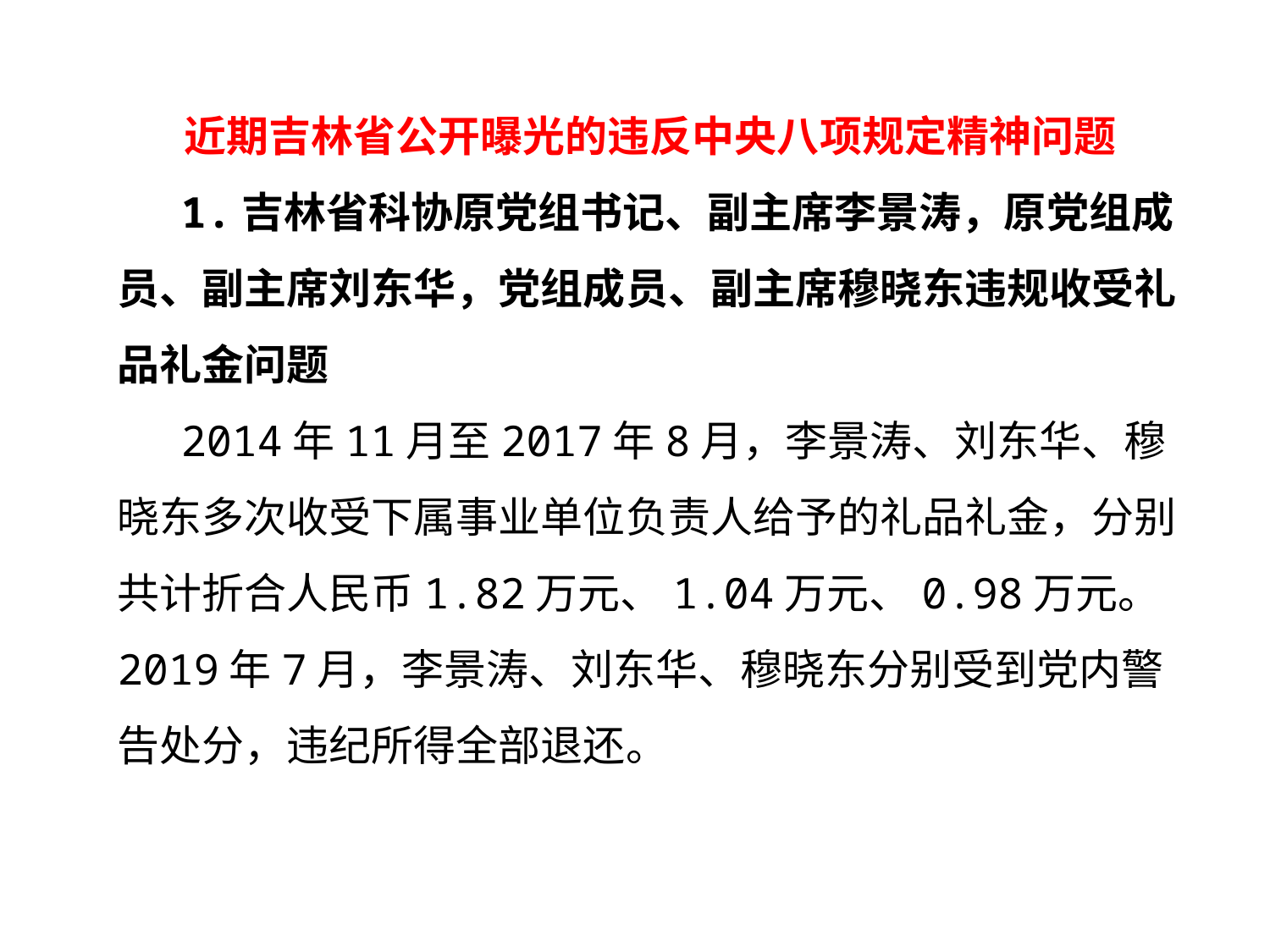

近期吉林省公开曝光的违反中央八项规定精神问题
1.吉林省科协原党组书记、副主席李景涛，原党组成员、副主席刘东华，党组成员、副主席穆晓东违规收受礼品礼金问题
2014年11月至2017年8月，李景涛、刘东华、穆晓东多次收受下属事业单位负责人给予的礼品礼金，分别共计折合人民币1.82万元、1.04万元、0.98万元。2019年7月，李景涛、刘东华、穆晓东分别受到党内警告处分，违纪所得全部退还。